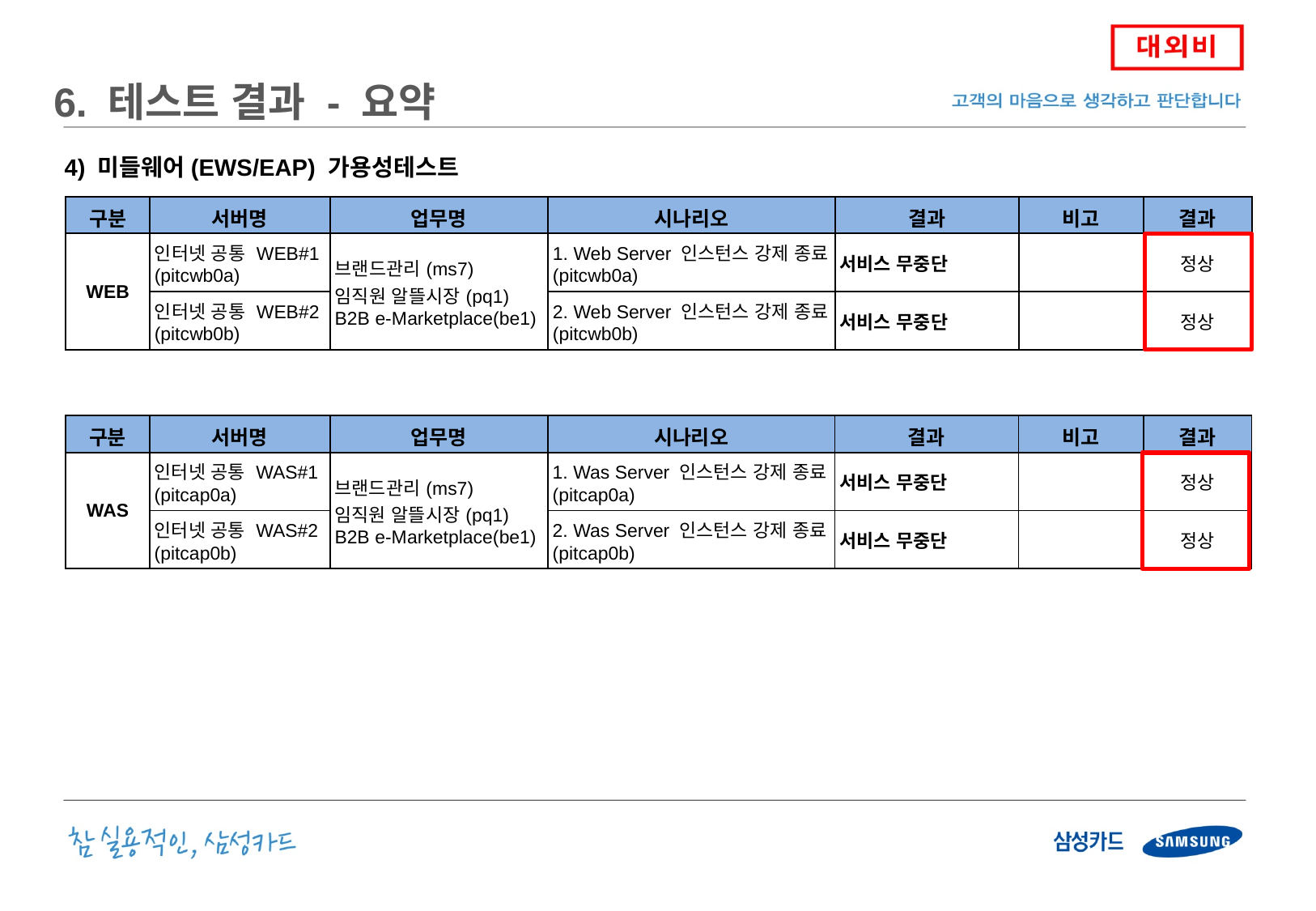

6. 테스트 결과 - 요약
 4) 미들웨어(EWS/EAP) 가용성테스트
| 구분 | 서버명 | 업무명 | 시나리오 | 결과 | 비고 | 결과 |
| --- | --- | --- | --- | --- | --- | --- |
| WEB | 인터넷 공통 WEB#1 (pitcwb0a) | 브랜드관리(ms7) 임직원 알뜰시장(pq1) B2B e-Marketplace(be1) | 1. Web Server 인스턴스 강제 종료(pitcwb0a) | 서비스 무중단 |  | 정상 |
|  | 인터넷 공통 WEB#2 (pitcwb0b) |  | 2. Web Server 인스턴스 강제 종료(pitcwb0b) | 서비스 무중단 |  | 정상 |

| 구분 | 서버명 | 업무명 | 시나리오 | 결과 | 비고 | 결과 |
| --- | --- | --- | --- | --- | --- | --- |
| WAS | 인터넷 공통 WAS#1 (pitcap0a) | 브랜드관리(ms7) 임직원 알뜰시장(pq1) B2B e-Marketplace(be1) | 1. Was Server 인스턴스 강제 종료(pitcap0a) | 서비스 무중단 |  | 정상 |
|  | 인터넷 공통 WAS#2 (pitcap0b) |  | 2. Was Server 인스턴스 강제 종료(pitcap0b) | 서비스 무중단 |  | 정상 |